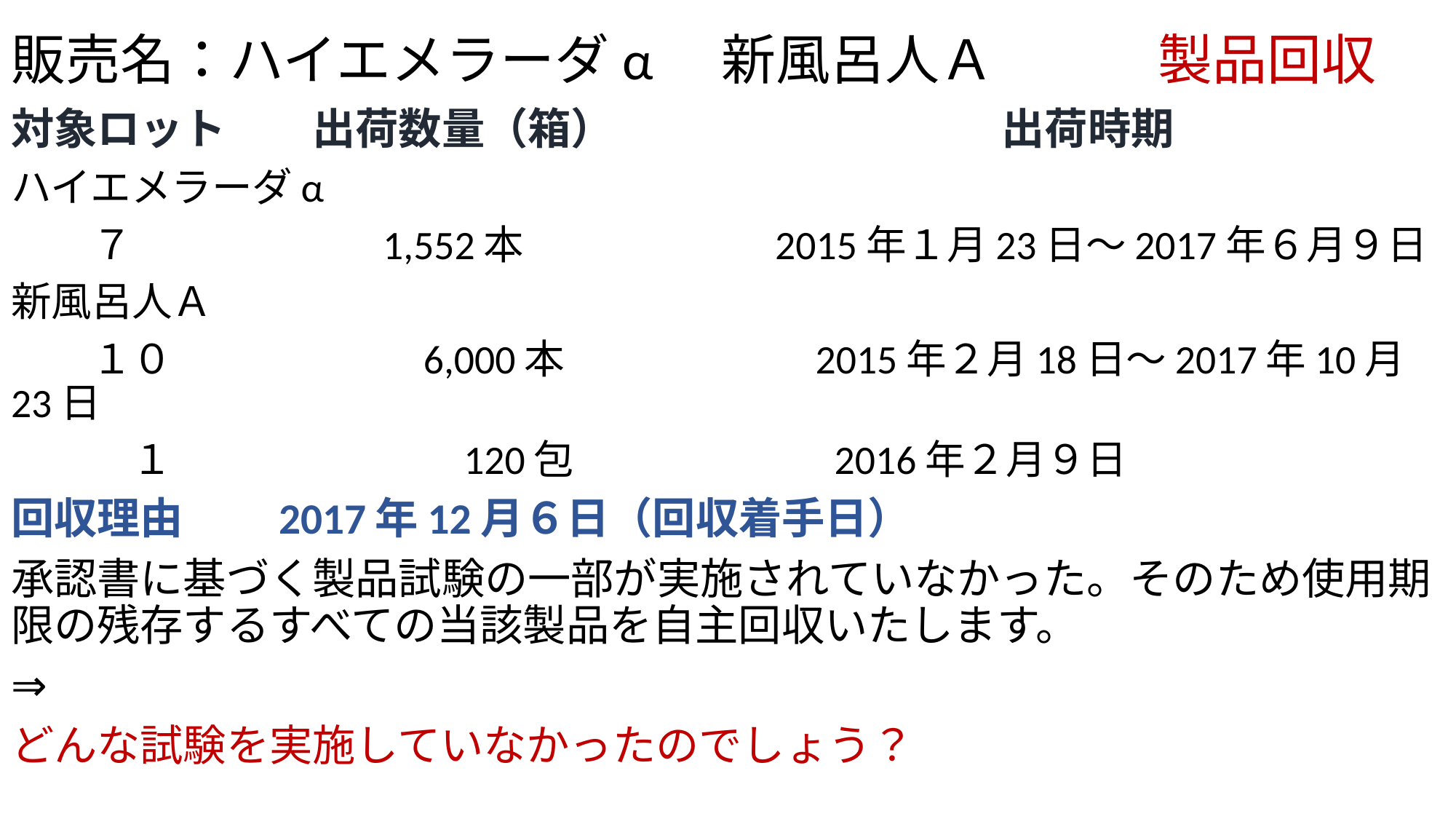

# 販売名：ハイエメラーダα　新風呂人Ａ　　　製品回収
対象ロット　　出荷数量（箱）　　　　　　　　　出荷時期
ハイエメラーダα
　　７　　　　　　1,552本　　　　　　2015年１月23日～2017年６月９日
新風呂人Ａ
　　１０　　　　　　6,000本　　　　　　2015年２月18日～2017年10月23日
　　　１　　　　　　　120包　　　　　　 2016年２月９日
回収理由　　2017年12月６日（回収着手日）
承認書に基づく製品試験の一部が実施されていなかった。そのため使用期限の残存するすべての当該製品を自主回収いたします。
⇒
どんな試験を実施していなかったのでしょう？